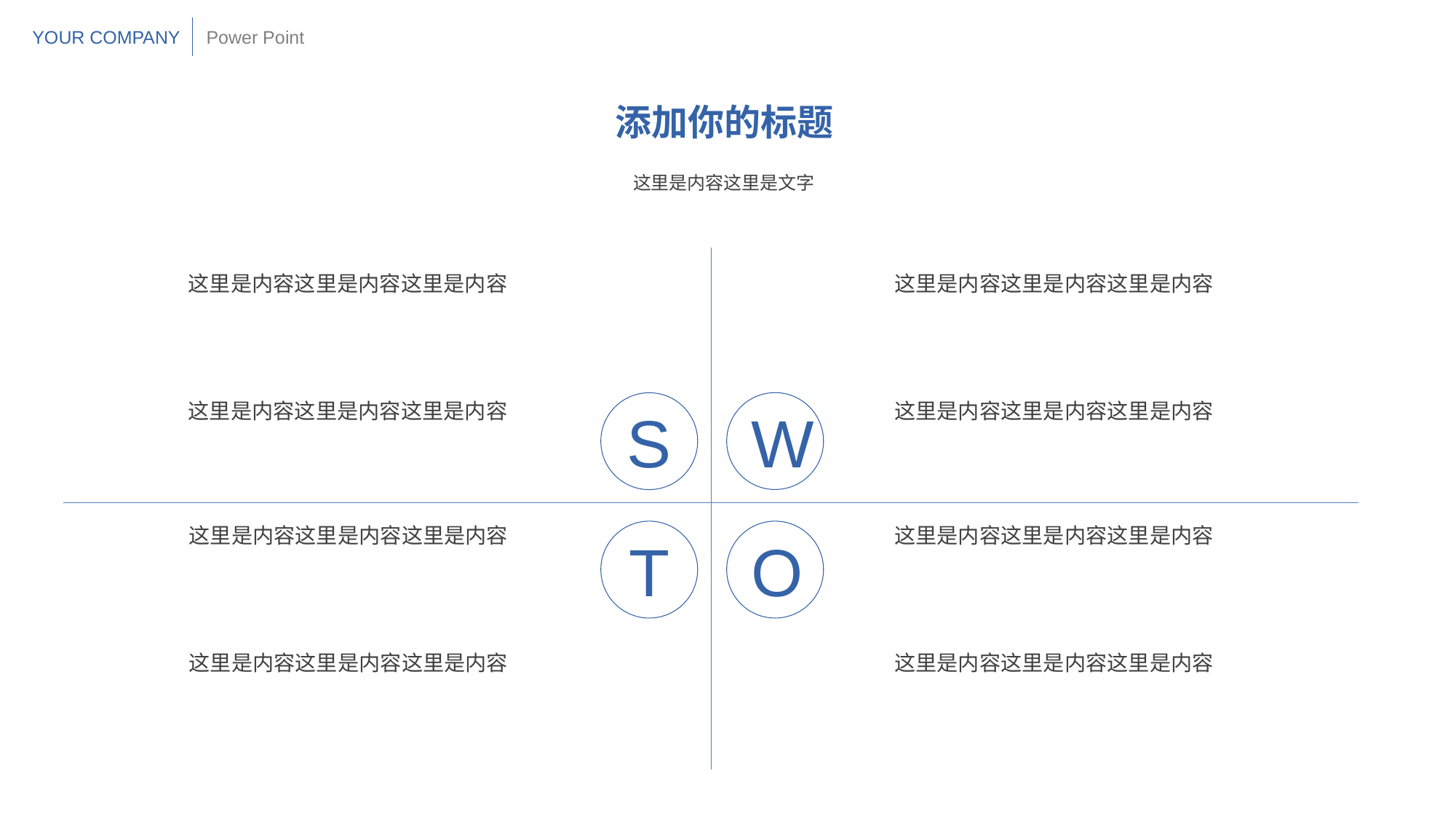

YOUR COMPANY
Power Point
添加你的标题
这里是内容这里是文字
这里是内容这里是内容这里是内容
这里是内容这里是内容这里是内容
这里是内容这里是内容这里是内容
这里是内容这里是内容这里是内容
W
S
这里是内容这里是内容这里是内容
这里是内容这里是内容这里是内容
T
O
这里是内容这里是内容这里是内容
这里是内容这里是内容这里是内容